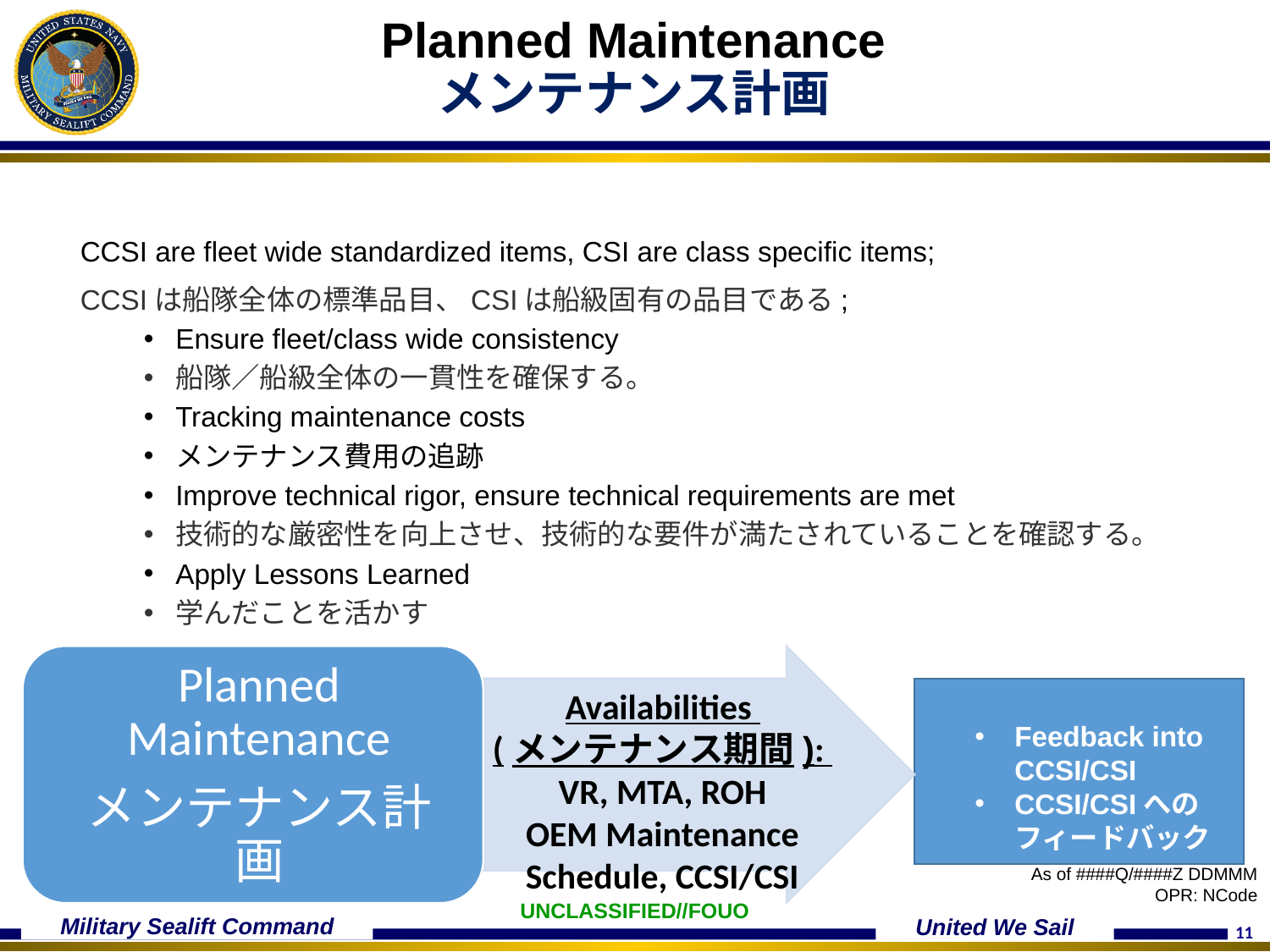

# Planned Maintenance メンテナンス計画

CCSI are fleet wide standardized items, CSI are class specific items;
CCSIは船隊全体の標準品目、CSIは船級固有の品目である;
Ensure fleet/class wide consistency
船隊／船級全体の一貫性を確保する。
Tracking maintenance costs
メンテナンス費用の追跡
Improve technical rigor, ensure technical requirements are met
技術的な厳密性を向上させ、技術的な要件が満たされていることを確認する。
Apply Lessons Learned
学んだことを活かす

Planned Maintenance
メンテナンス計画
Availabilities
(メンテナンス期間):
VR, MTA, ROH
OEM Maintenance Schedule, CCSI/CSI

Feedback into CCSI/CSI
CCSI/CSIへのフィードバック